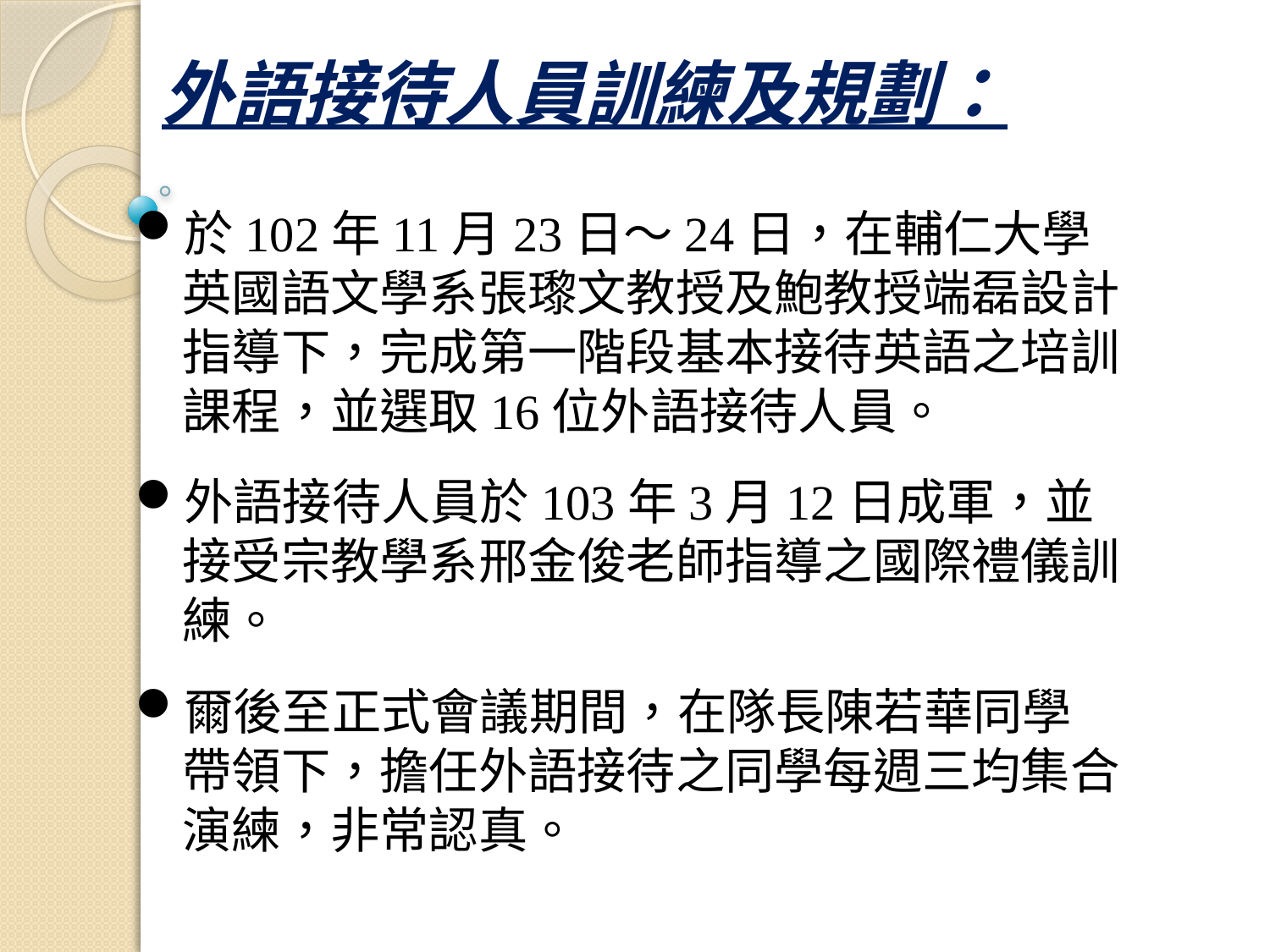

外語接待人員訓練及規劃：
於102年11月23日～24日，在輔仁大學英國語文學系張瓈文教授及鮑教授端磊設計指導下，完成第一階段基本接待英語之培訓課程，並選取16位外語接待人員。
外語接待人員於103年3月12日成軍，並接受宗教學系邢金俊老師指導之國際禮儀訓練。
爾後至正式會議期間，在隊長陳若華同學帶領下，擔任外語接待之同學每週三均集合演練，非常認真。